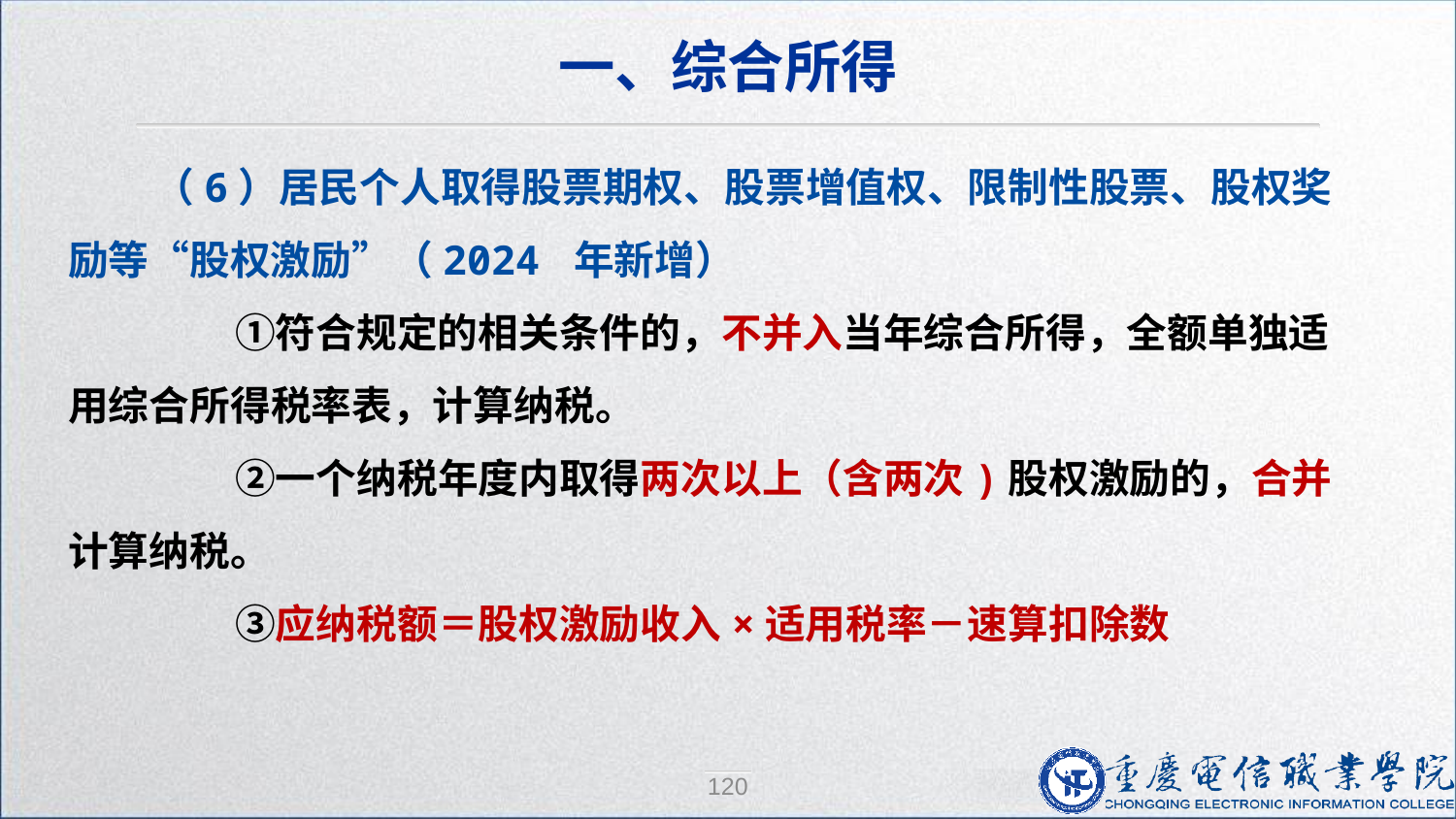

一、综合所得
（6）居民个人取得股票期权、股票增值权、限制性股票、股权奖励等“股权激励”（2024 年新增）
　　①符合规定的相关条件的，不并入当年综合所得，全额单独适用综合所得税率表，计算纳税。
　　②一个纳税年度内取得两次以上（含两次)股权激励的，合并计算纳税。
　　③应纳税额＝股权激励收入×适用税率－速算扣除数
120